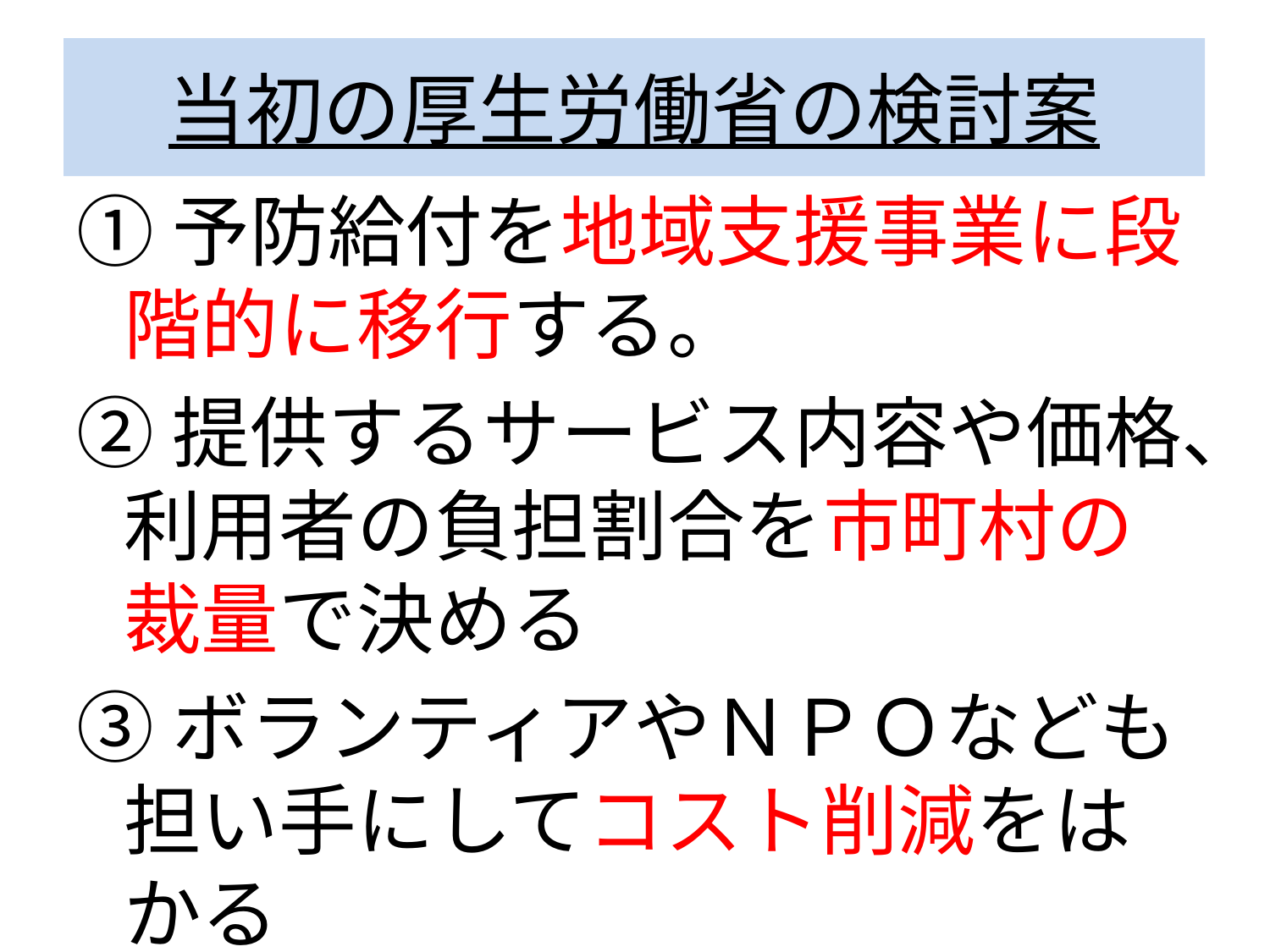

# 当初の厚生労働省の検討案
①予防給付を地域支援事業に段階的に移行する。
②提供するサービス内容や価格、利用者の負担割合を市町村の裁量で決める
③ボランティアやＮＰＯなども担い手にしてコスト削減をはかる